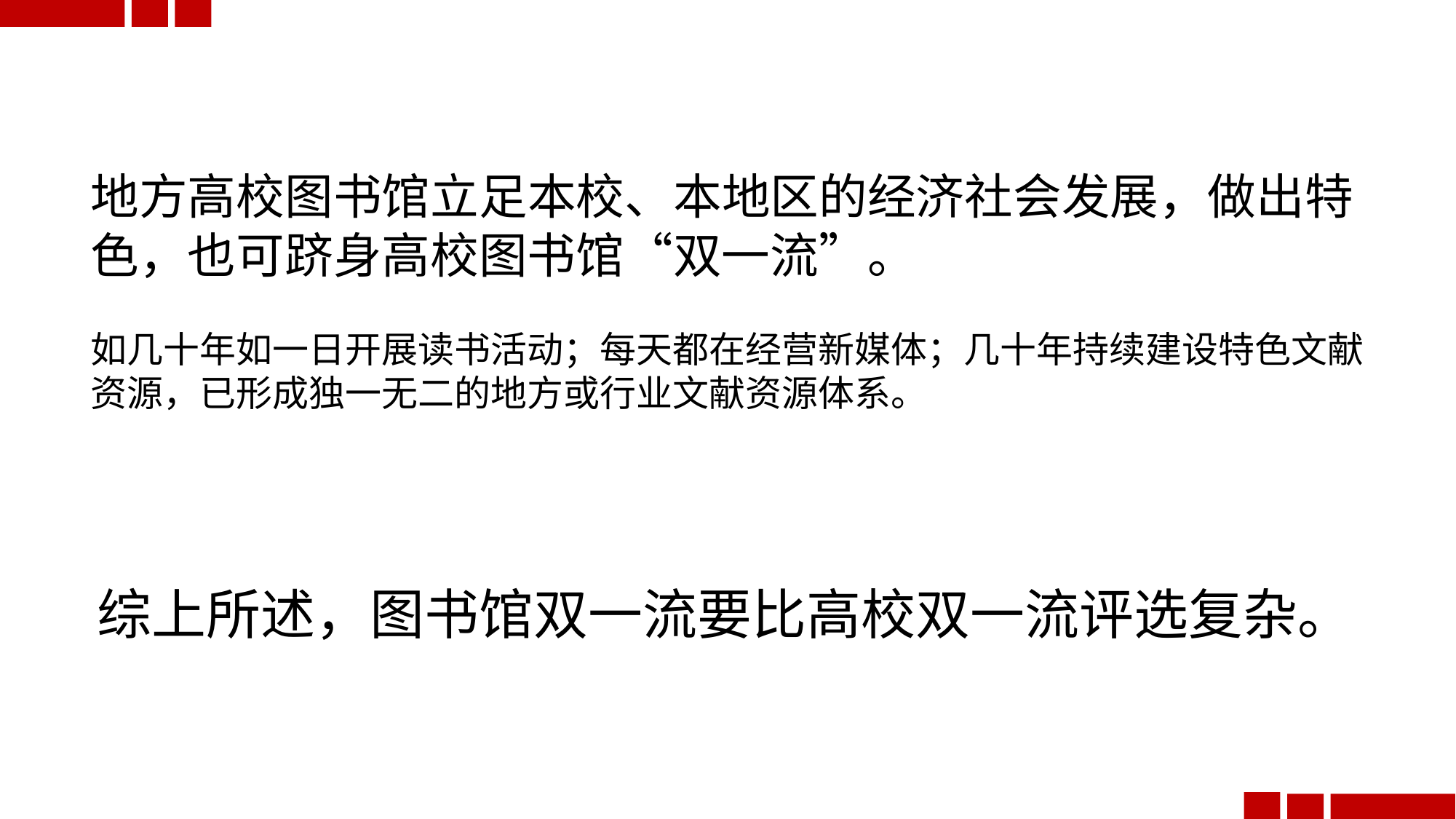

地方高校图书馆立足本校、本地区的经济社会发展，做出特色，也可跻身高校图书馆“双一流”。

如几十年如一日开展读书活动；每天都在经营新媒体；几十年持续建设特色文献资源，已形成独一无二的地方或行业文献资源体系。
综上所述，图书馆双一流要比高校双一流评选复杂。